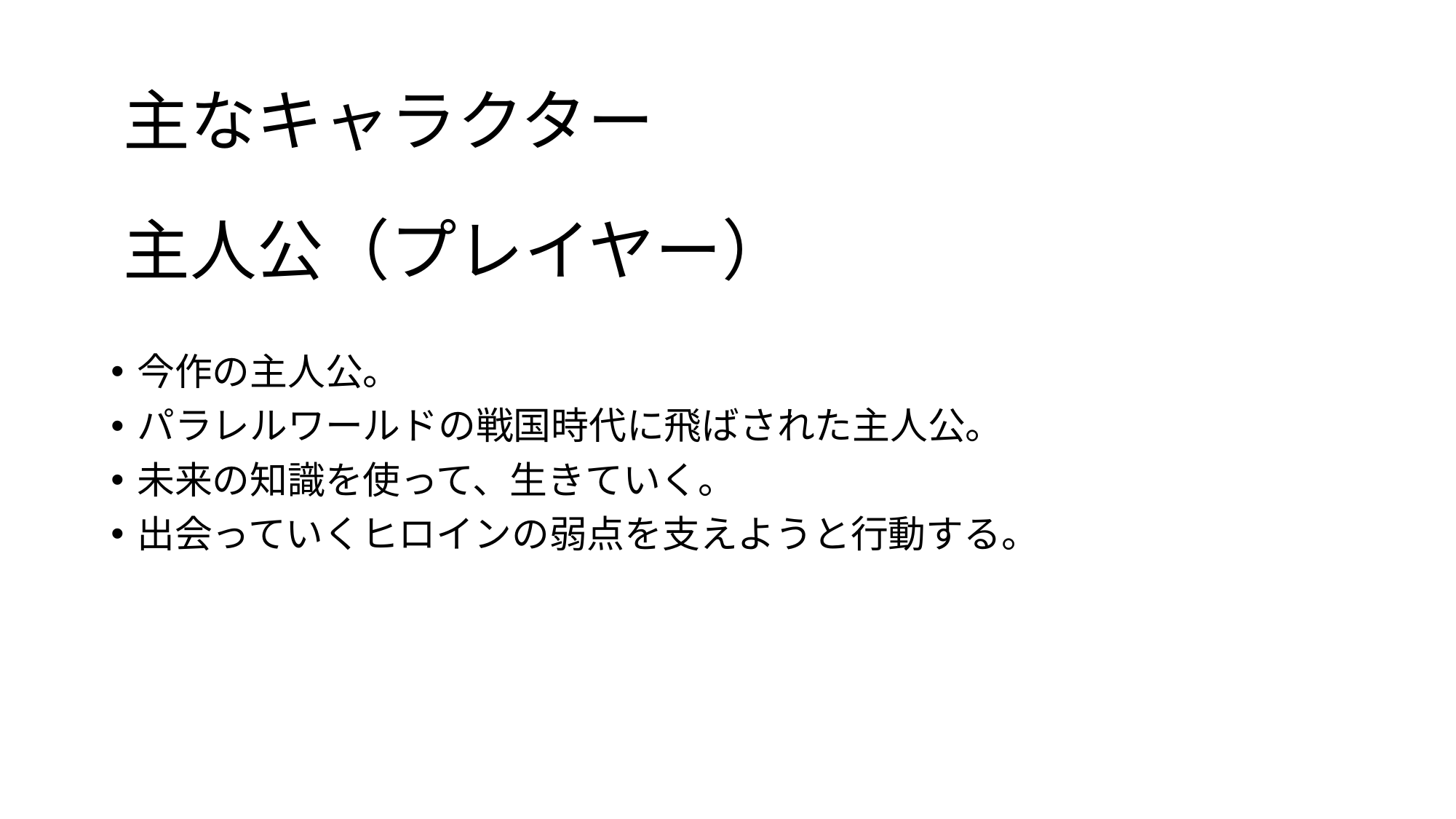

# 主なキャラクター
主人公（プレイヤー）
今作の主人公。
パラレルワールドの戦国時代に飛ばされた主人公。
未来の知識を使って、生きていく。
出会っていくヒロインの弱点を支えようと行動する。